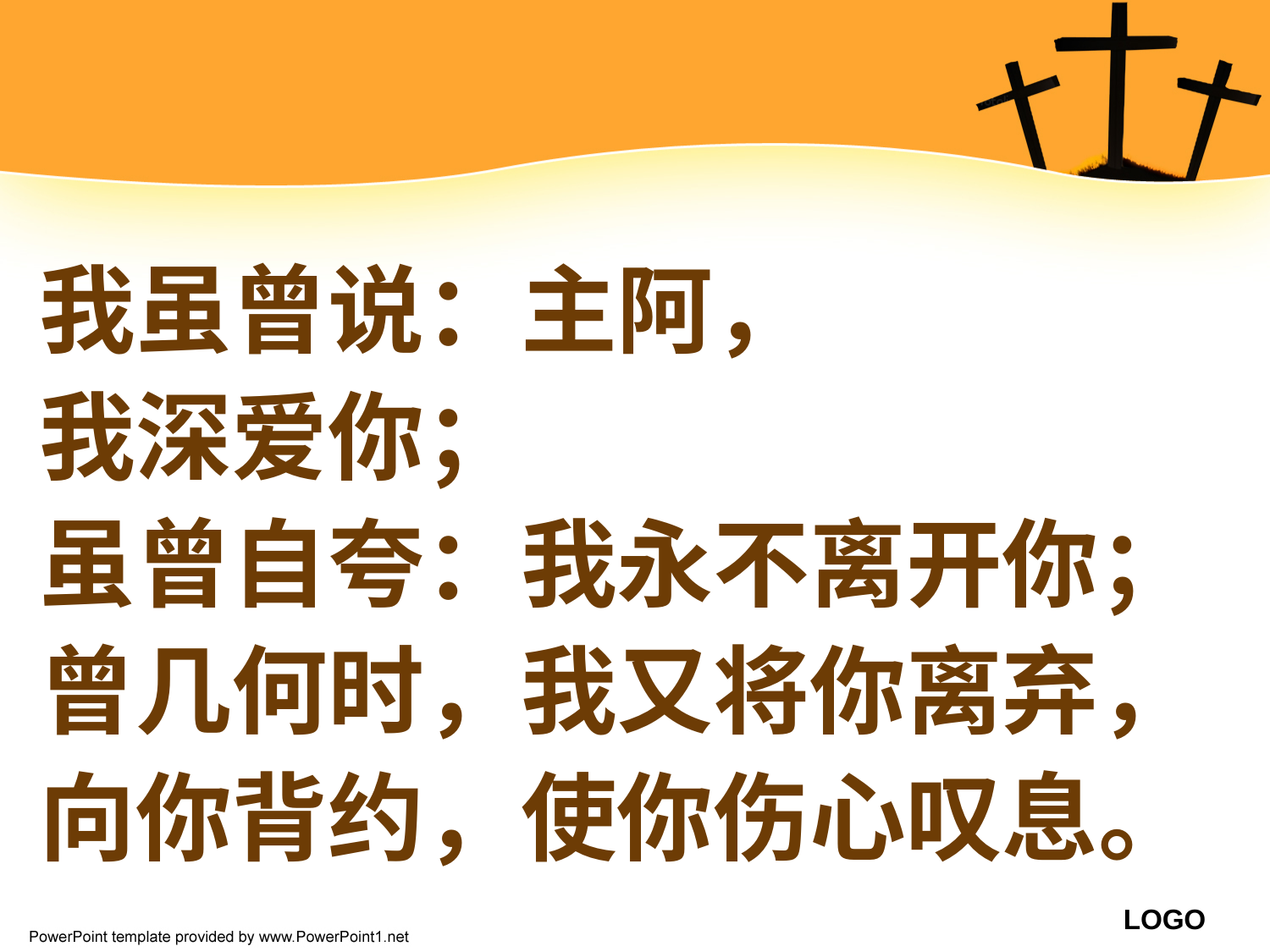

我虽曾说：主阿，
我深爱你；
虽曾自夸：我永不离开你；
曾几何时，我又将你离弃，
向你背约，使你伤心叹息。